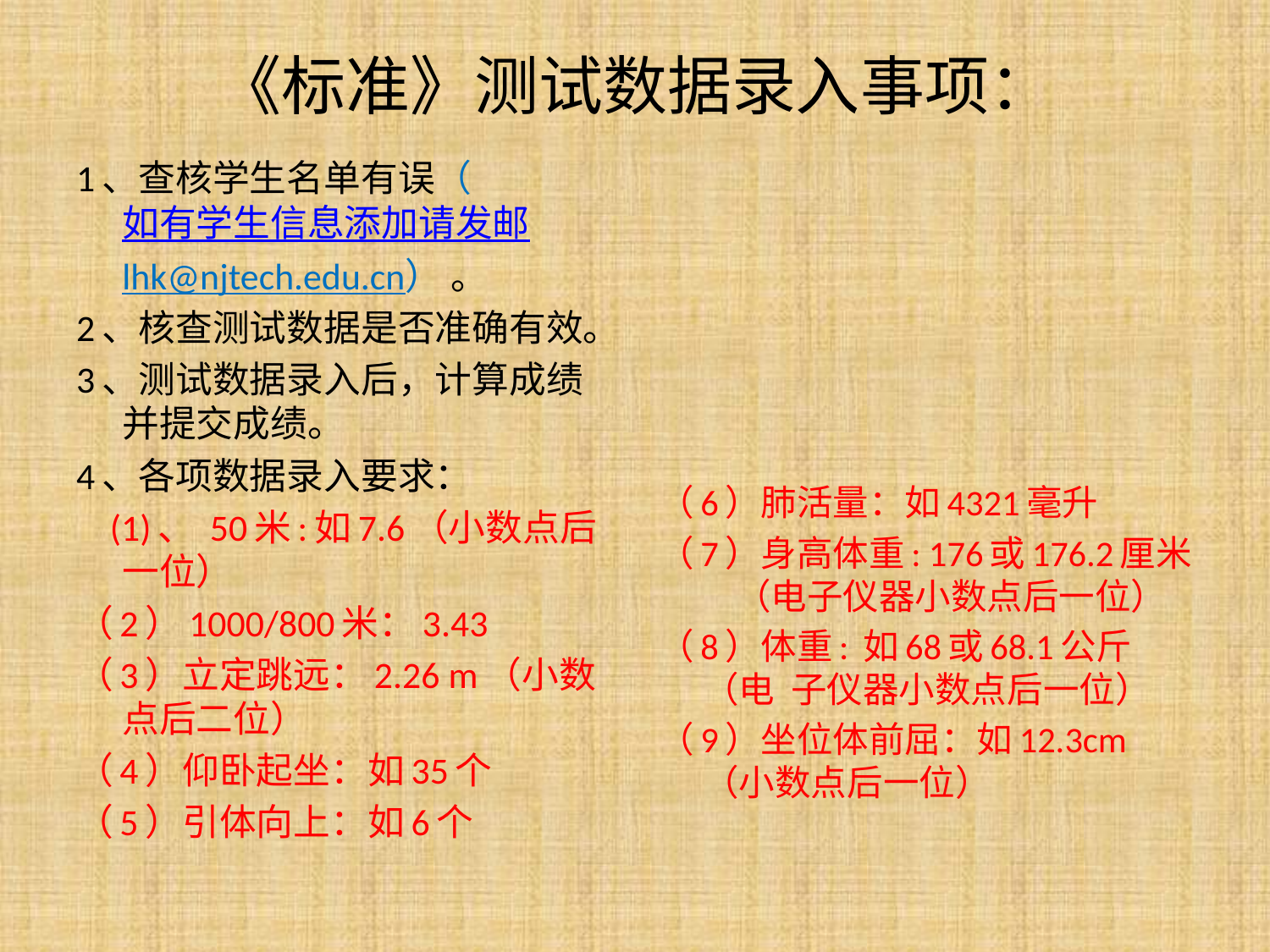

# 《标准》测试数据录入事项：

（6）肺活量：如4321毫升
（7）身高体重: 176或176.2厘米     （电子仪器小数点后一位）
（8）体重: 如68或68.1公斤（电  子仪器小数点后一位）
（9）坐位体前屈：如12.3cm  （小数点后一位）
1、查核学生名单有误（如有学生信息添加请发邮lhk@njtech.edu.cn） 。
2、核查测试数据是否准确有效。
3、测试数据录入后，计算成绩并提交成绩。
4、各项数据录入要求：
    (1)、 50米:如7.6（小数点后一位）
（2）1000/800米：3.43
（3）立定跳远：2.26 m（小数点后二位）
（4）仰卧起坐：如35个
（5）引体向上：如6个